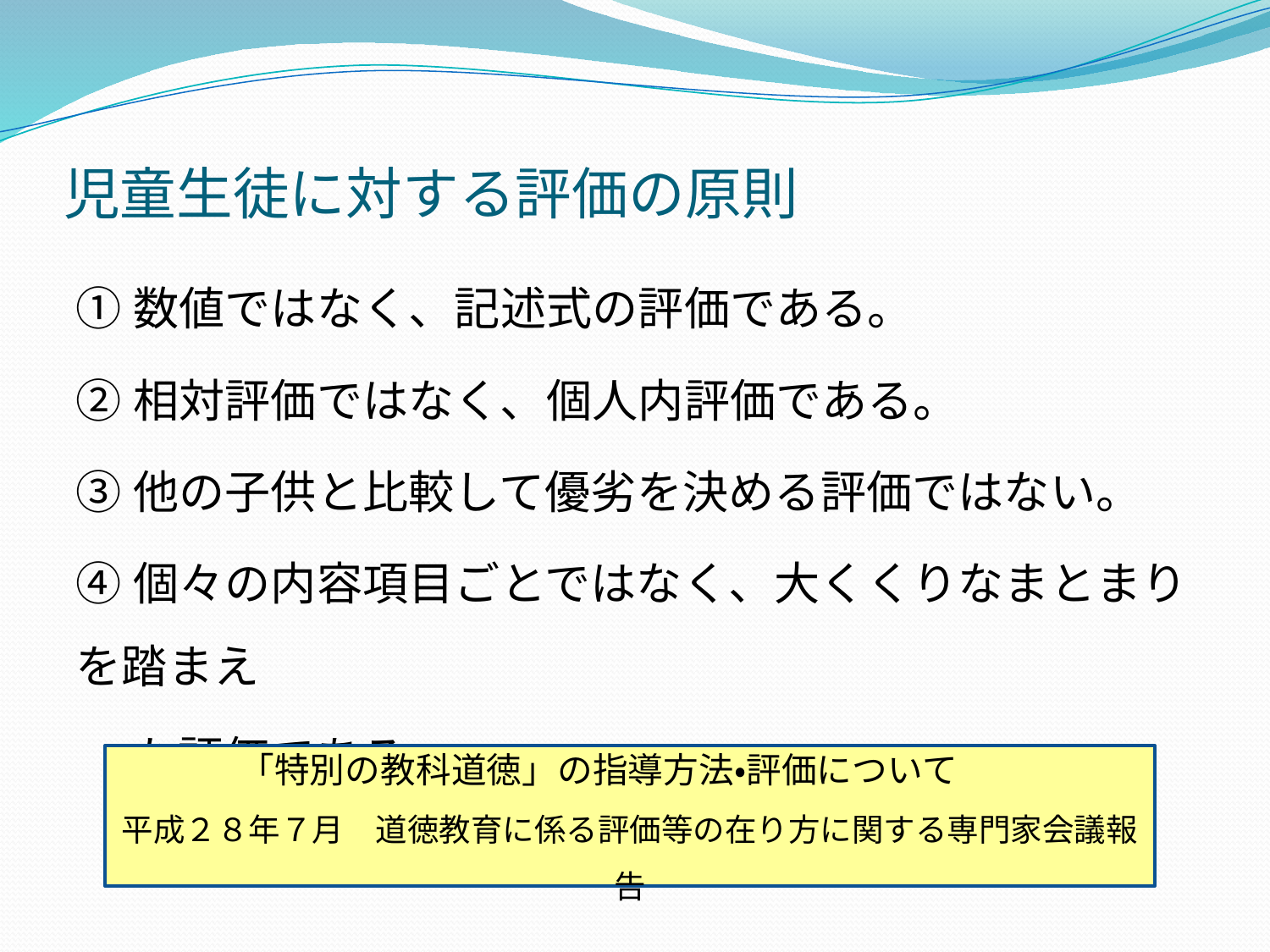

# 児童生徒に対する評価の原則
①数値ではなく、記述式の評価である。
②相対評価ではなく、個人内評価である。
③他の子供と比較して優劣を決める評価ではない。
④個々の内容項目ごとではなく、大くくりなまとまりを踏まえ
　 た評価である。
「特別の教科道徳」の指導方法・評価について
平成２８年７月　道徳教育に係る評価等の在り方に関する専門家会議報告